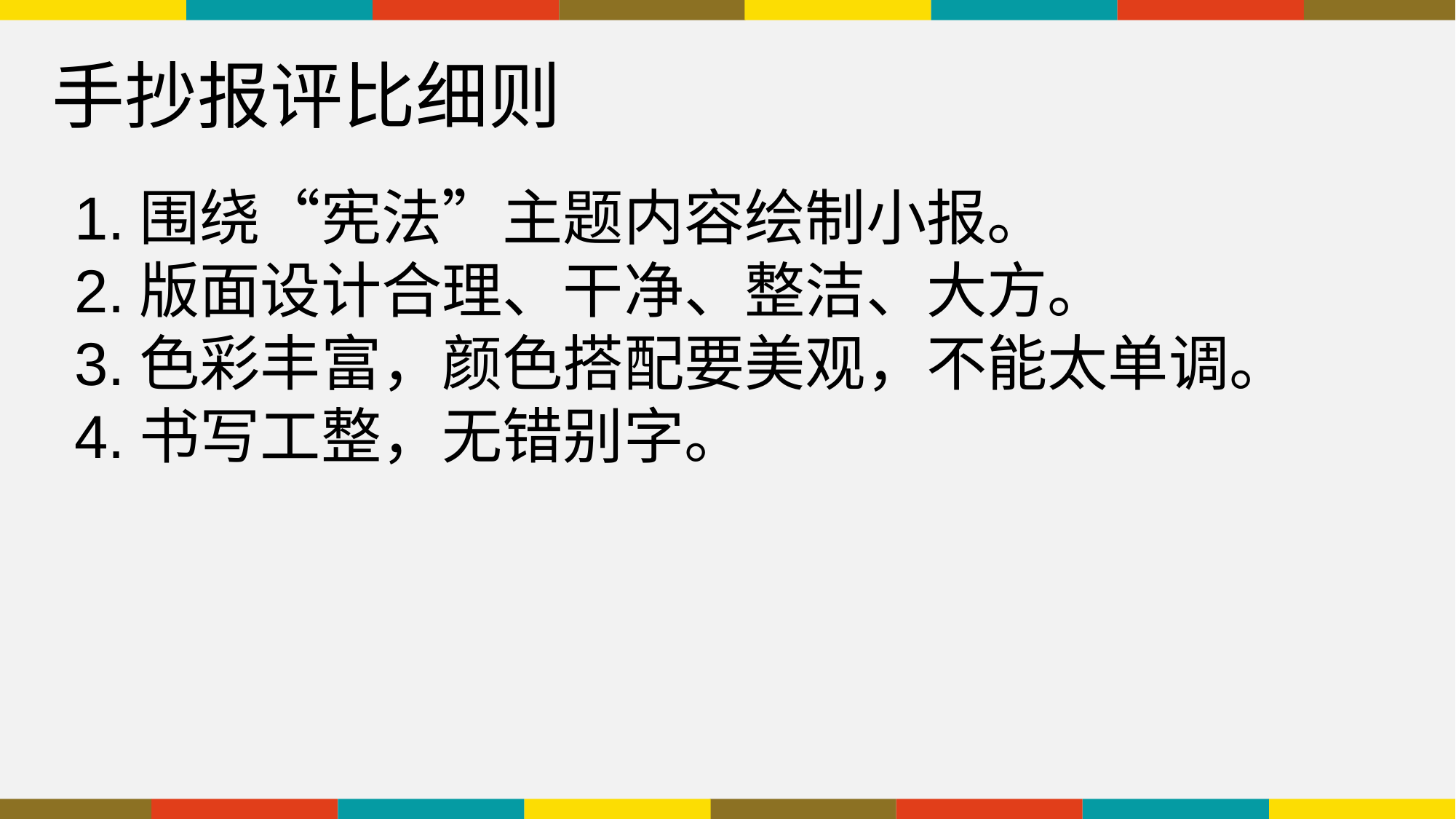

手抄报评比细则

1.围绕“宪法”主题内容绘制小报。
2.版面设计合理、干净、整洁、大方。
3.色彩丰富，颜色搭配要美观，不能太单调。
4.书写工整，无错别字。